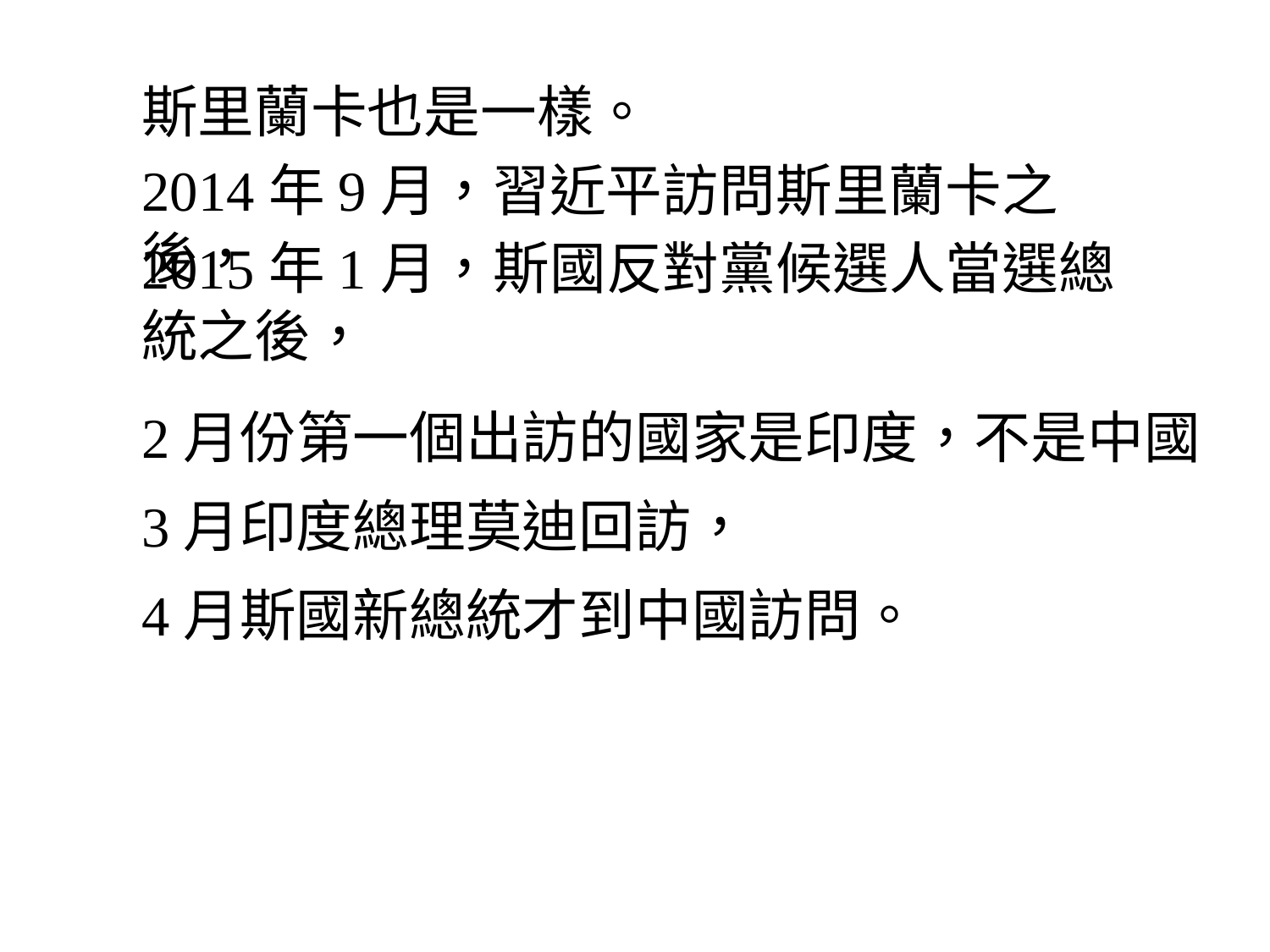

斯里蘭卡也是一樣。
2014年9月，習近平訪問斯里蘭卡之後，
2015年1月，斯國反對黨候選人當選總統之後，
2月份第一個出訪的國家是印度，不是中國
3月印度總理莫迪回訪，
4月斯國新總統才到中國訪問。